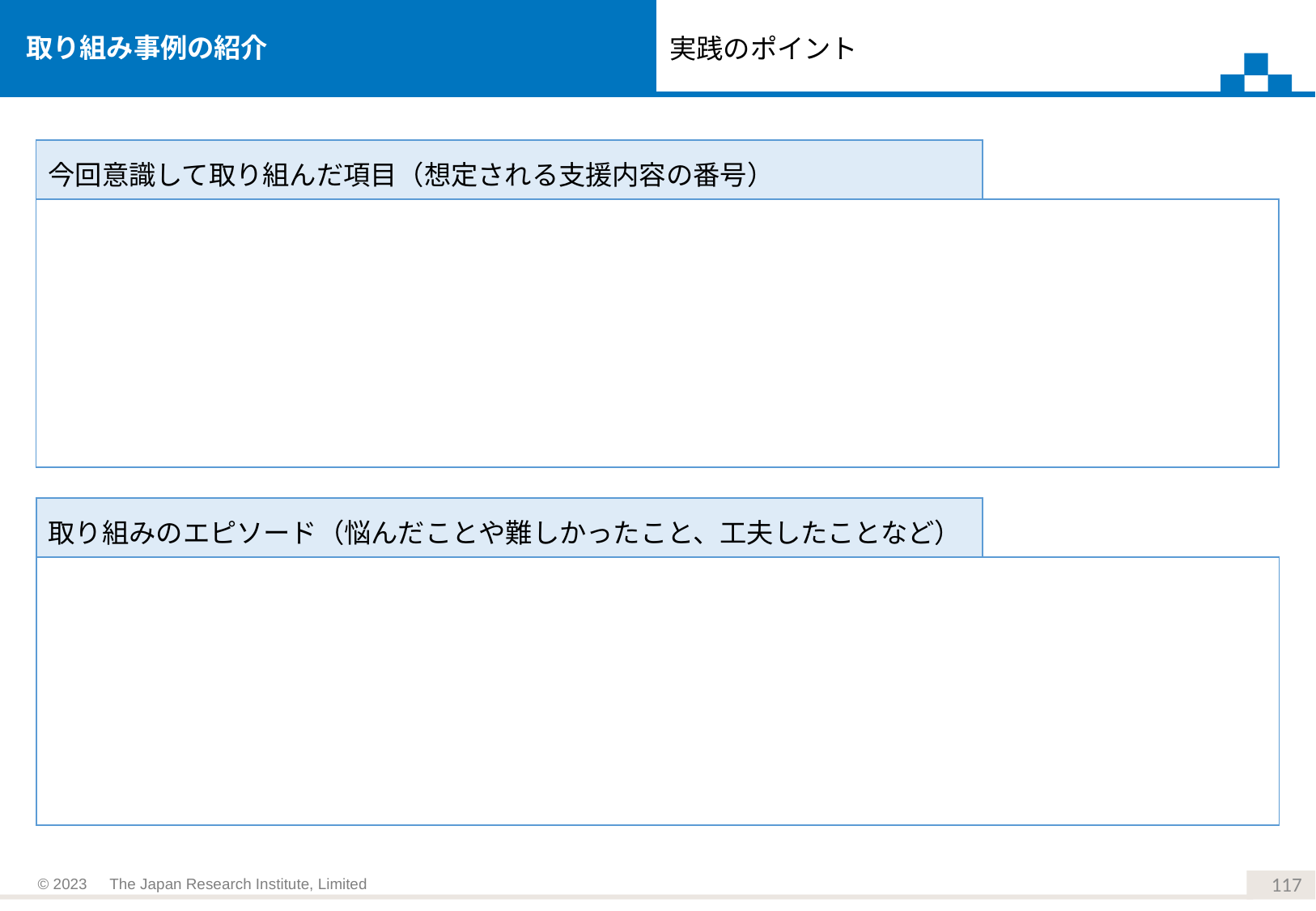

# 取り組み事例の紹介
実践のポイント
| 今回意識して取り組んだ項目（想定される支援内容の番号） |  |
| --- | --- |
|  |  |
|  |
| --- |
| 取り組みのエピソード（悩んだことや難しかったこと、工夫したことなど） |  |
| --- | --- |
|  |  |
117